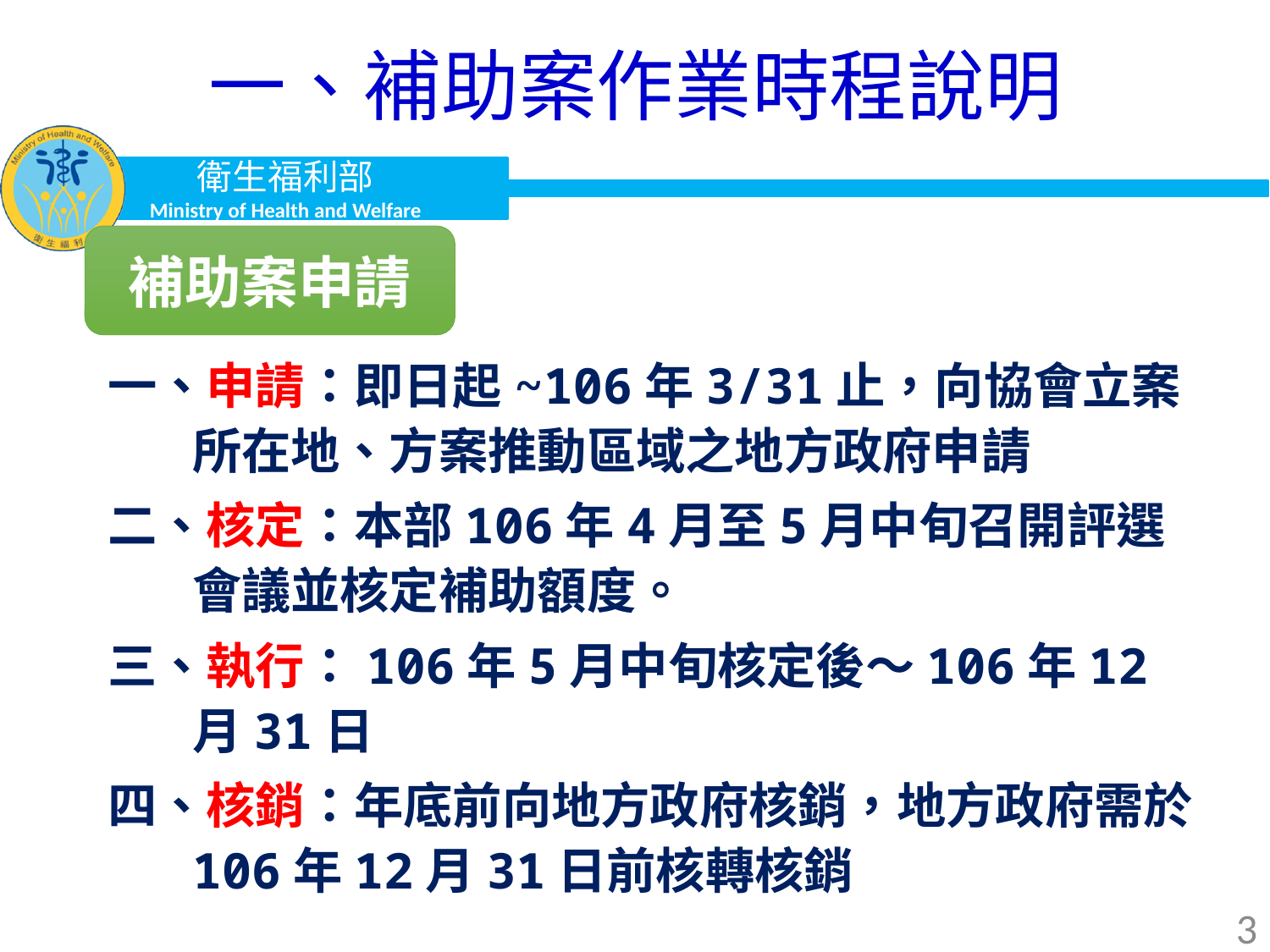

# 一、補助案作業時程說明
補助案申請

一、申請：即日起~106年3/31止，向協會立案所在地、方案推動區域之地方政府申請
二、核定：本部106年4月至5月中旬召開評選會議並核定補助額度。
三、執行：106年5月中旬核定後～106年12月31日
四、核銷：年底前向地方政府核銷，地方政府需於106年12月31日前核轉核銷

3